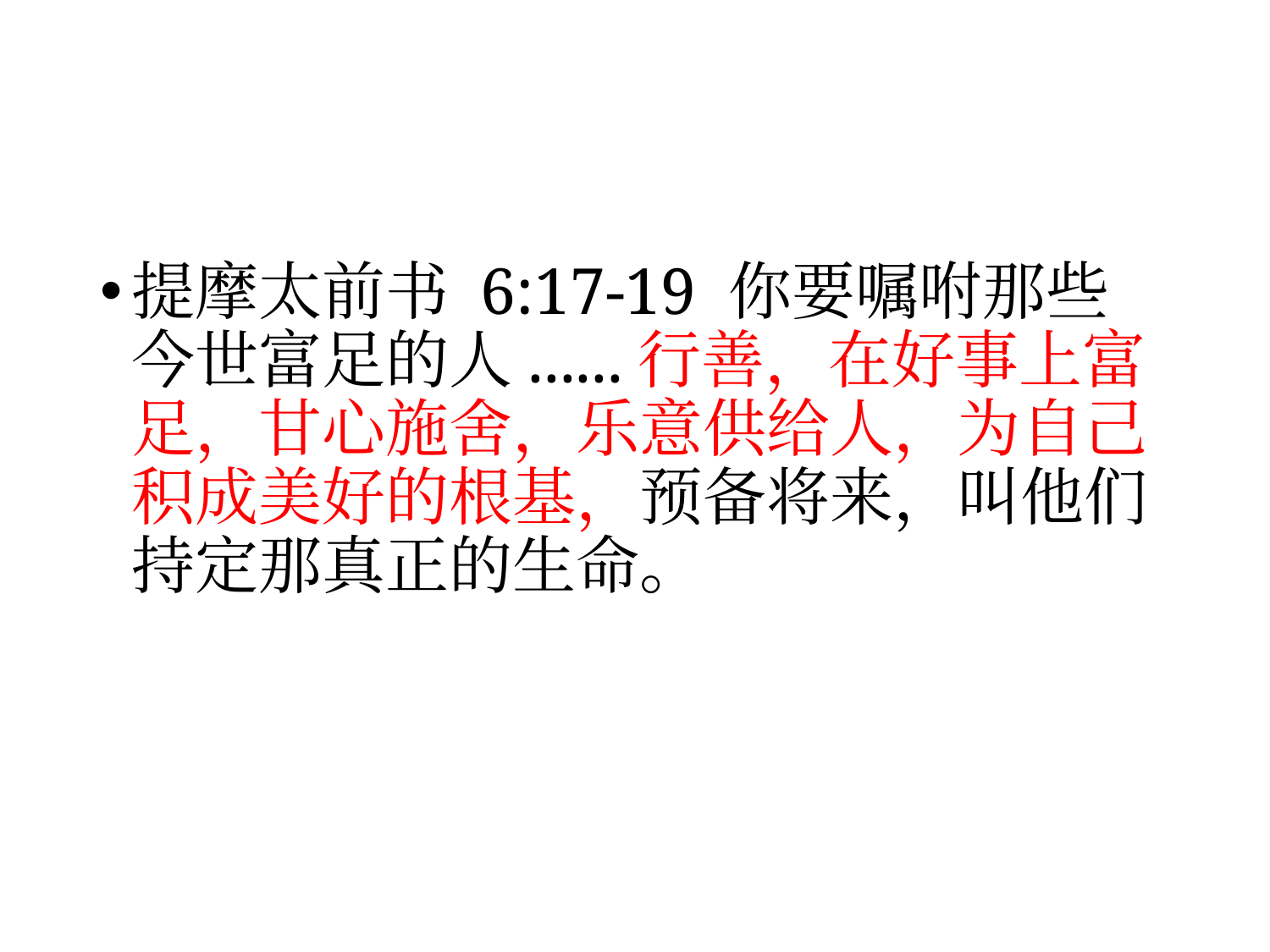

#
提摩太前书‬ ‭6:17-19‬ 你要嘱咐那些今世富足的人......行善，在好事上富足，甘心施舍，乐意供给人，为自己积成美好的根基，预备将来，叫他们持定那真正的生命。